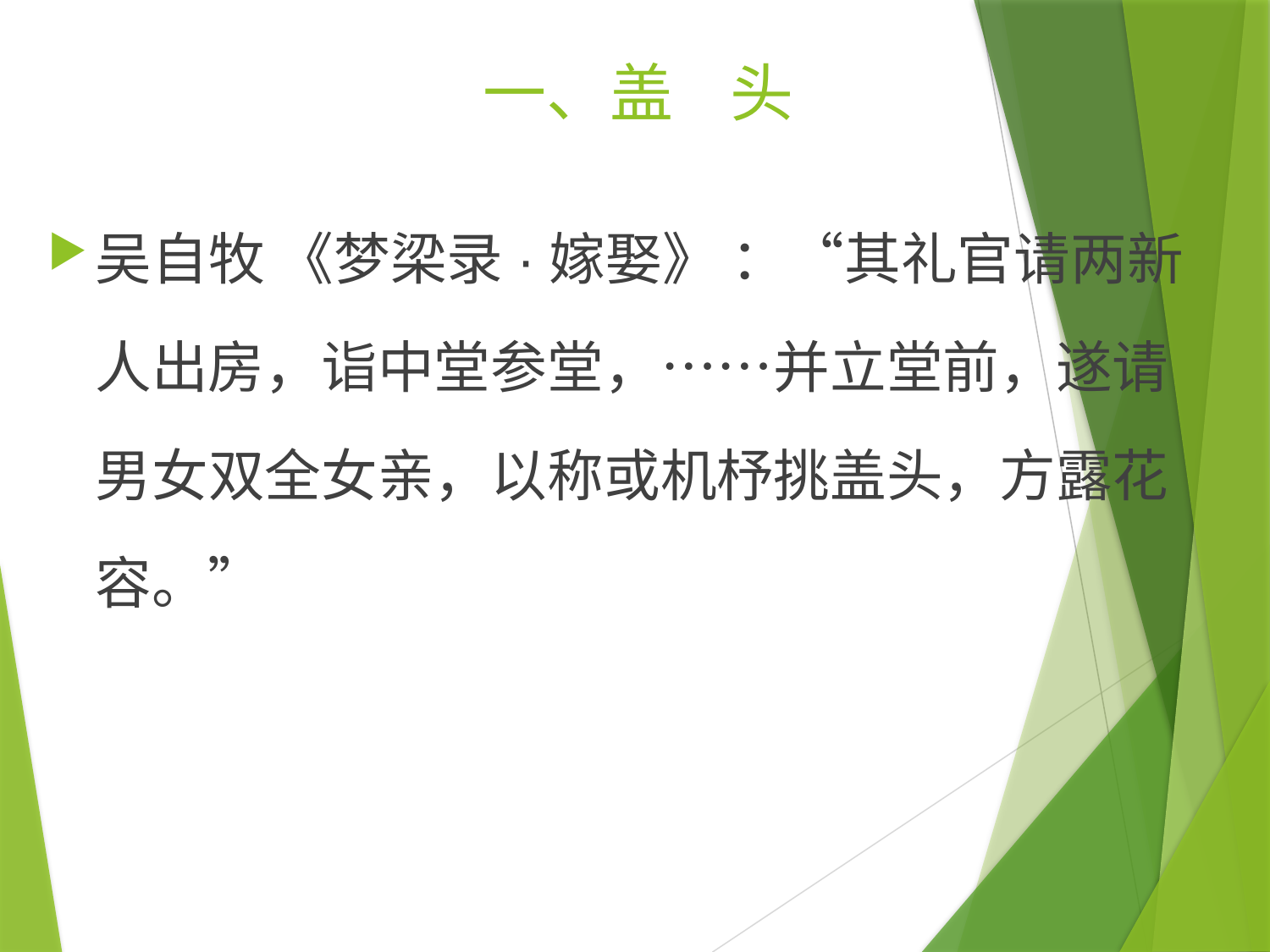

# 一、盖    头
吴自牧 《梦梁录·嫁娶》 ：“其礼官请两新人出房，诣中堂参堂，……并立堂前，遂请男女双全女亲，以称或机杼挑盖头，方露花容。”